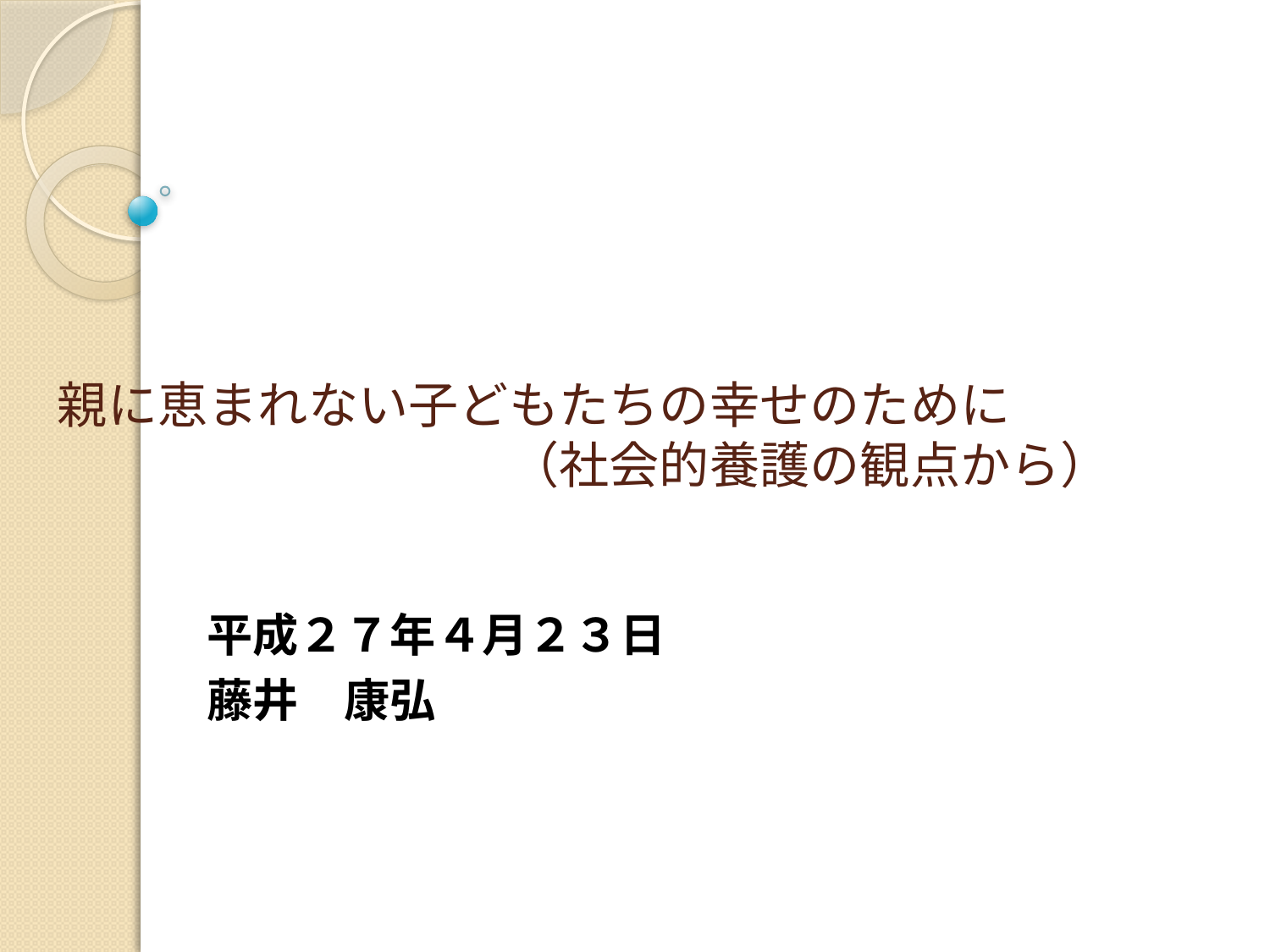

# 親に恵まれない子どもたちの幸せのために　 　　　　　　　　　（社会的養護の観点から）
平成２７年４月２３日
藤井　康弘